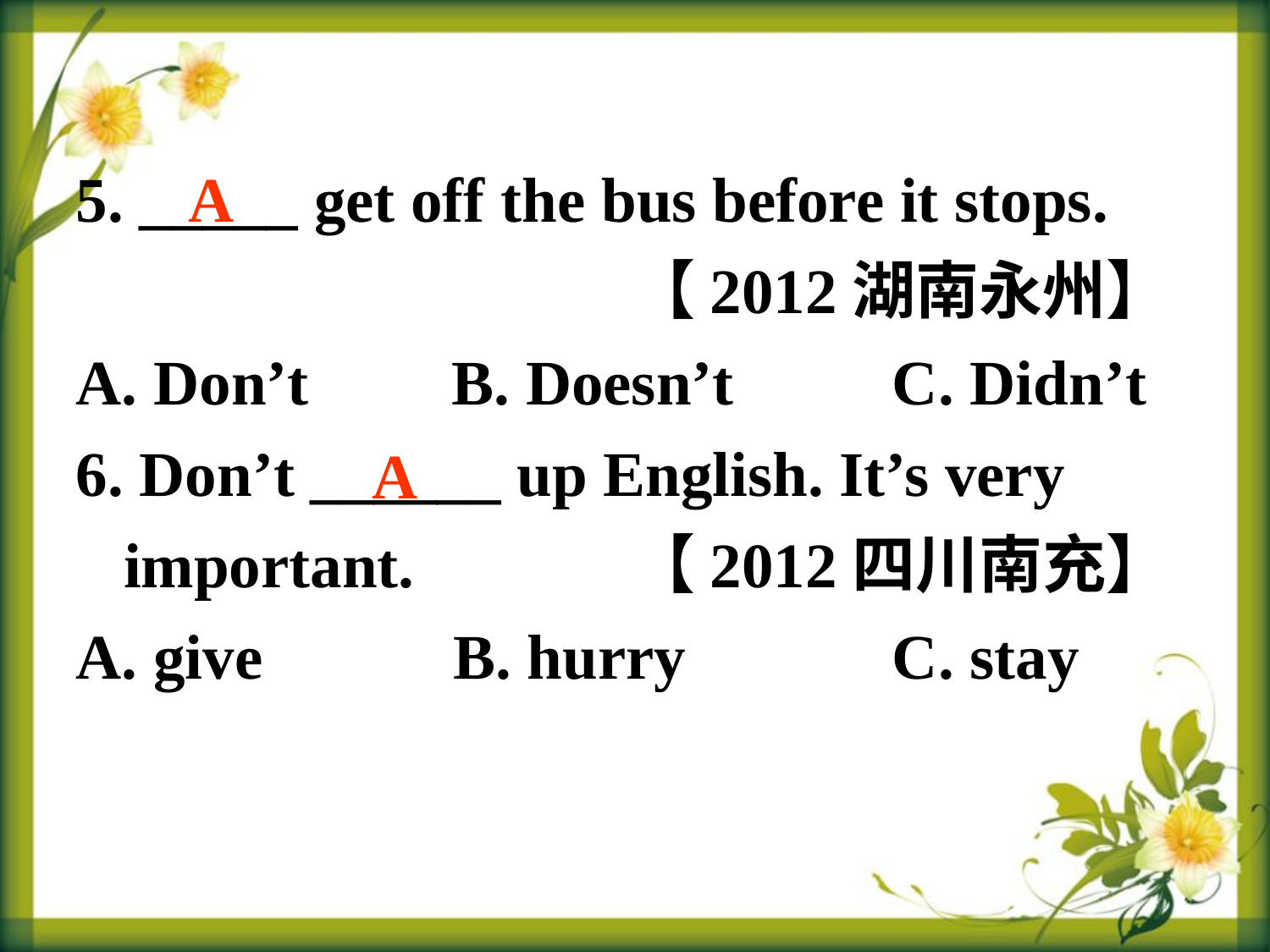

5. _____ get off the bus before it stops. 					【2012湖南永州】
 Don’t         B. Doesn’t          C. Didn’t
6. Don’t ______ up English. It’s very important. 		【2012四川南充】
A. give            B. hurry             C. stay
A
A